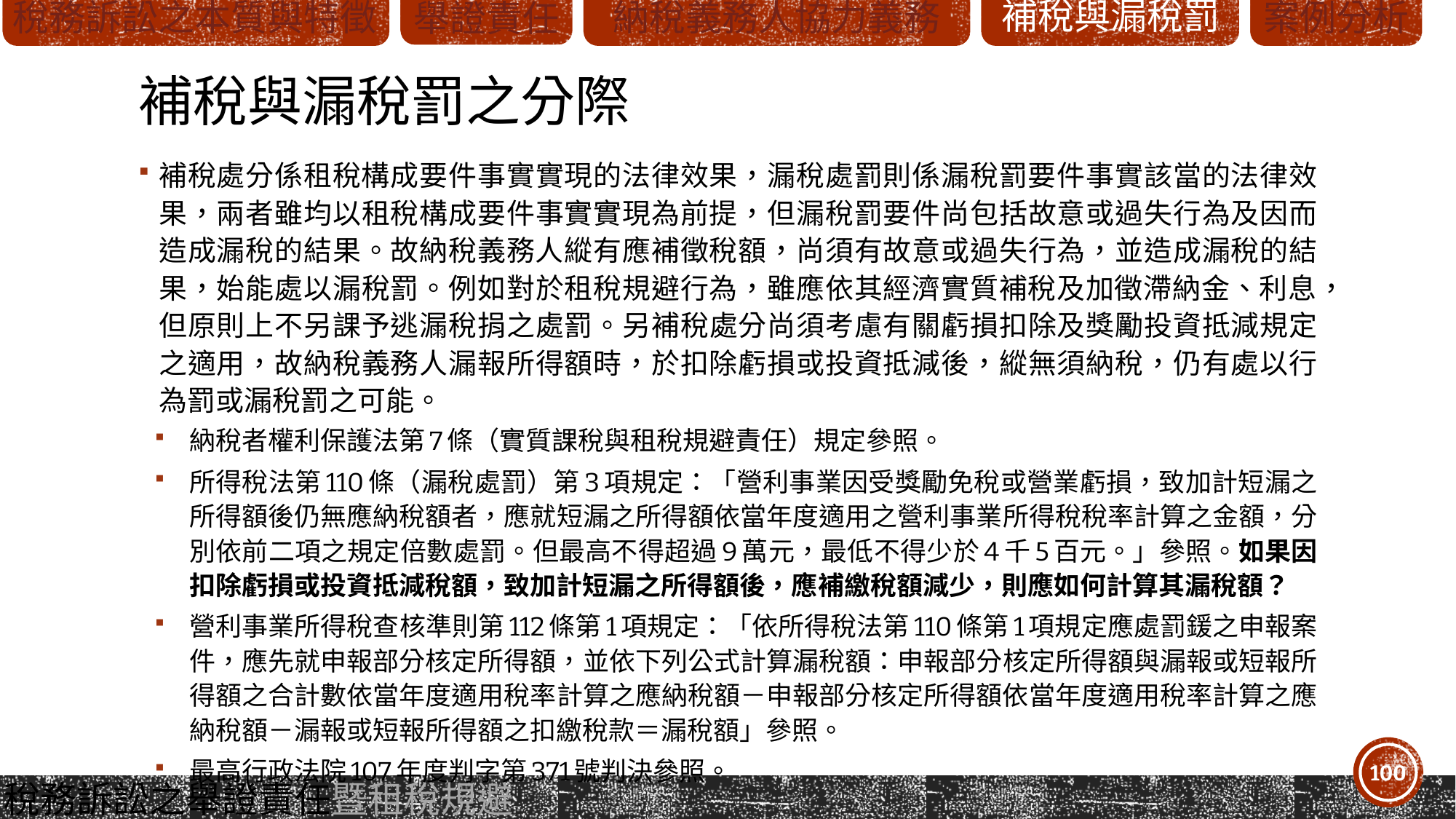

# 補稅與漏稅罰之分際
補稅處分係租稅構成要件事實實現的法律效果，漏稅處罰則係漏稅罰要件事實該當的法律效果，兩者雖均以租稅構成要件事實實現為前提，但漏稅罰要件尚包括故意或過失行為及因而造成漏稅的結果。故納稅義務人縱有應補徵稅額，尚須有故意或過失行為，並造成漏稅的結果，始能處以漏稅罰。例如對於租稅規避行為，雖應依其經濟實質補稅及加徵滯納金、利息，但原則上不另課予逃漏稅捐之處罰。另補稅處分尚須考慮有關虧損扣除及獎勵投資抵減規定之適用，故納稅義務人漏報所得額時，於扣除虧損或投資抵減後，縱無須納稅，仍有處以行為罰或漏稅罰之可能。
納稅者權利保護法第7條（實質課稅與租稅規避責任）規定參照。
所得稅法第110條（漏稅處罰）第3項規定：「營利事業因受獎勵免稅或營業虧損，致加計短漏之所得額後仍無應納稅額者，應就短漏之所得額依當年度適用之營利事業所得稅稅率計算之金額，分別依前二項之規定倍數處罰。但最高不得超過9萬元，最低不得少於4千5百元。」參照。如果因扣除虧損或投資抵減稅額，致加計短漏之所得額後，應補繳稅額減少，則應如何計算其漏稅額？
營利事業所得稅查核準則第112條第1項規定：「依所得稅法第110條第1項規定應處罰鍰之申報案件，應先就申報部分核定所得額，並依下列公式計算漏稅額：申報部分核定所得額與漏報或短報所得額之合計數依當年度適用稅率計算之應納稅額－申報部分核定所得額依當年度適用稅率計算之應納稅額－漏報或短報所得額之扣繳稅款＝漏稅額」參照。
最高行政法院107年度判字第371號判決參照。

100